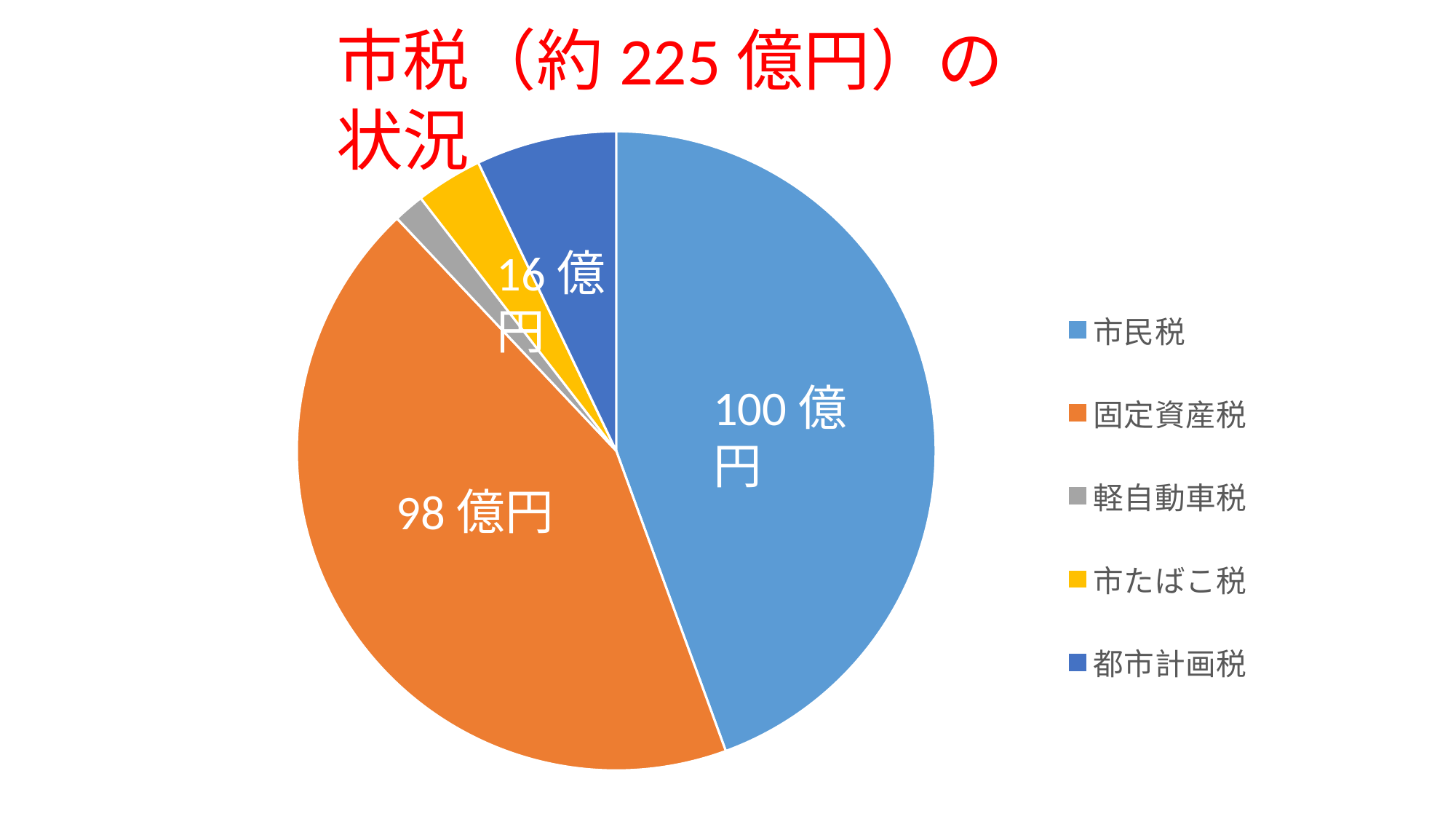

市税（約225億円）の状況

### Chart

| Category | 市税（約２２５億円）の状況 |
|---|---|
| 市民税 | 100.0 |
| 固定資産税 | 98.0 |
| 軽自動車税 | 3.5 |
| 市たばこ税 | 7.6 |
| 都市計画税 | 16.0 |
16億円
100億円
98億円